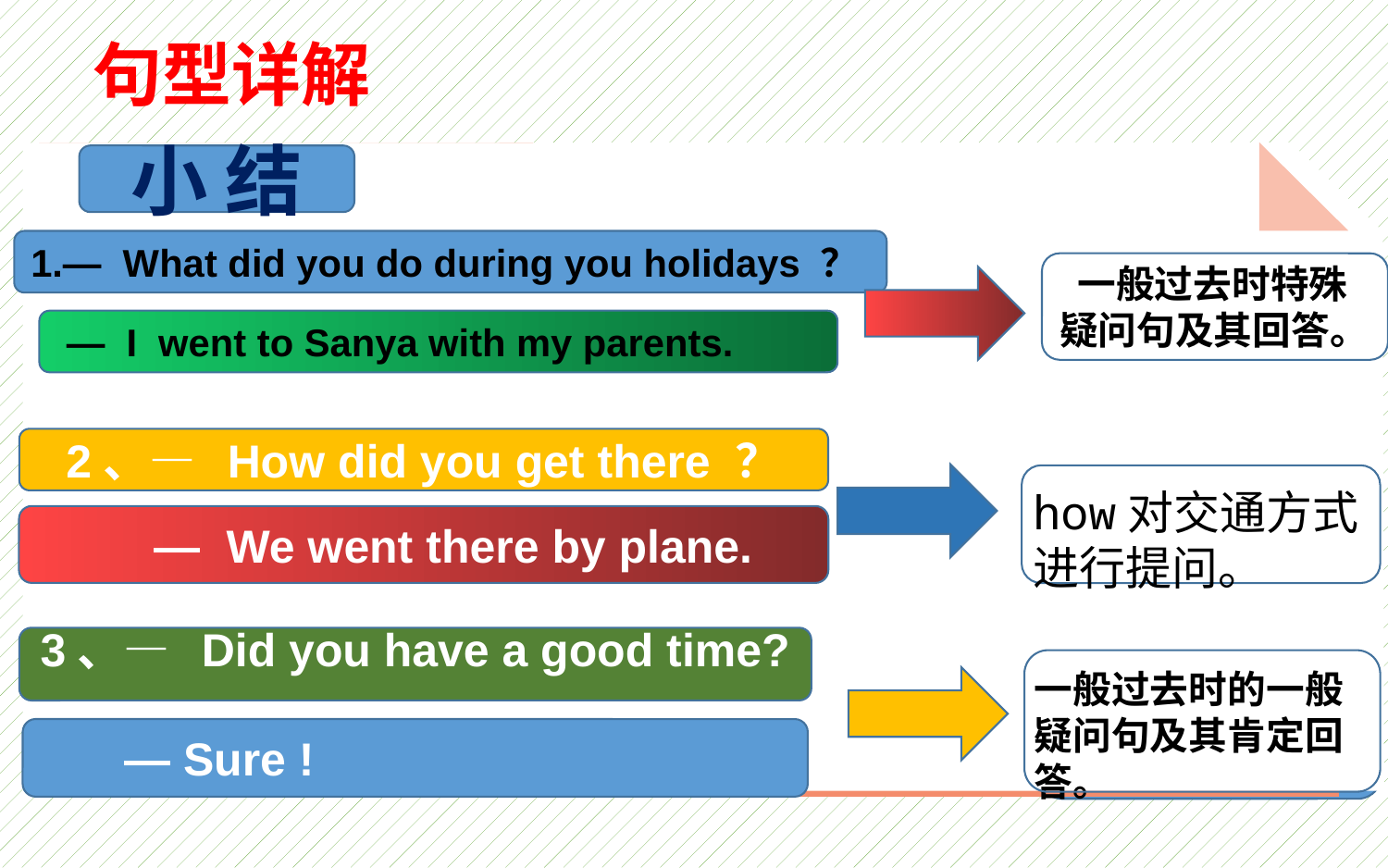

句型详解
how对交通方式进行提问。

小 结
1.—  What did you do during you holidays ？
一般过去式
 一般过去时特殊疑问句及其回答。

 —  I  went to Sanya with my parents.
2、—  How did you get there ？

how对交通方式进行提问。
     —  We went there by plane.
3、—  Did you have a good time?

一般过去时的一般疑问句及其肯定回答。

           — Sure !